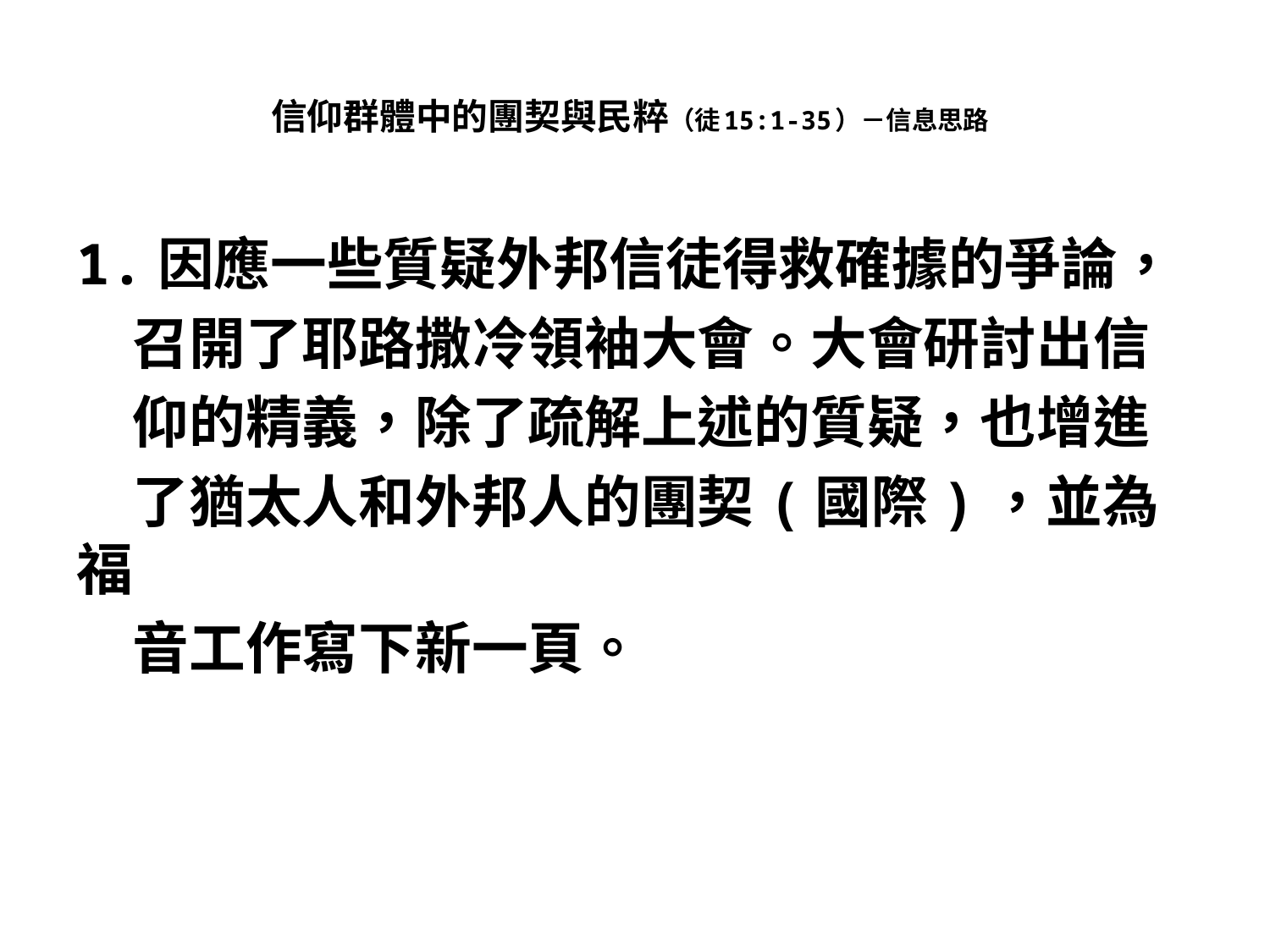

# 信仰群體中的團契與民粹（徒15:1-35）－信息思路
1.因應一些質疑外邦信徒得救確據的爭論，
　召開了耶路撒冷領袖大會。大會研討出信
　仰的精義，除了疏解上述的質疑，也增進
　了猶太人和外邦人的團契(國際)，並為福
　音工作寫下新一頁。